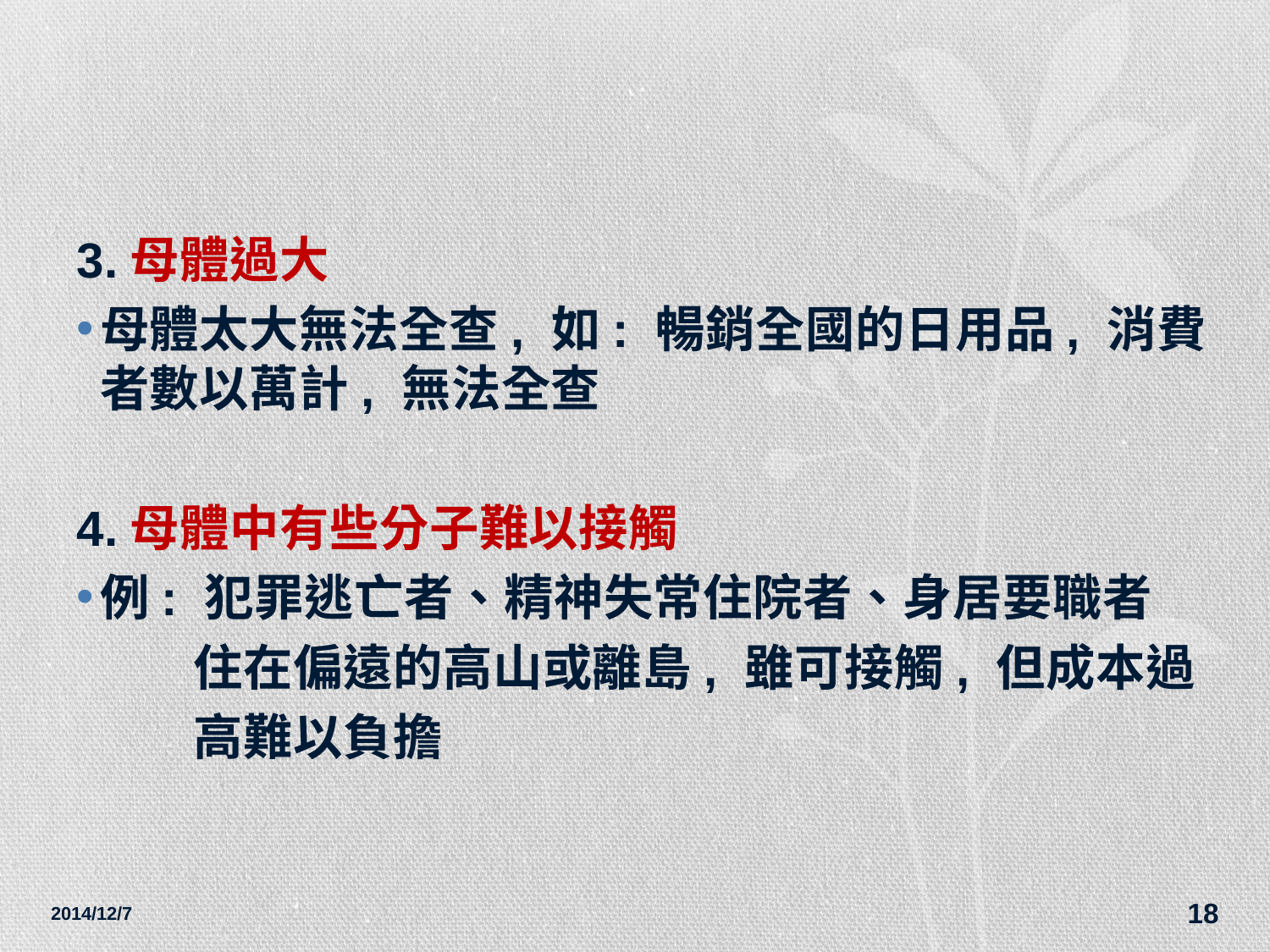

#
3.母體過大
母體太大無法全查, 如: 暢銷全國的日用品, 消費者數以萬計, 無法全查

4.母體中有些分子難以接觸
例: 犯罪逃亡者、精神失常住院者、身居要職者
         住在偏遠的高山或離島, 雖可接觸, 但成本過
         高難以負擔
2014/12/7
18